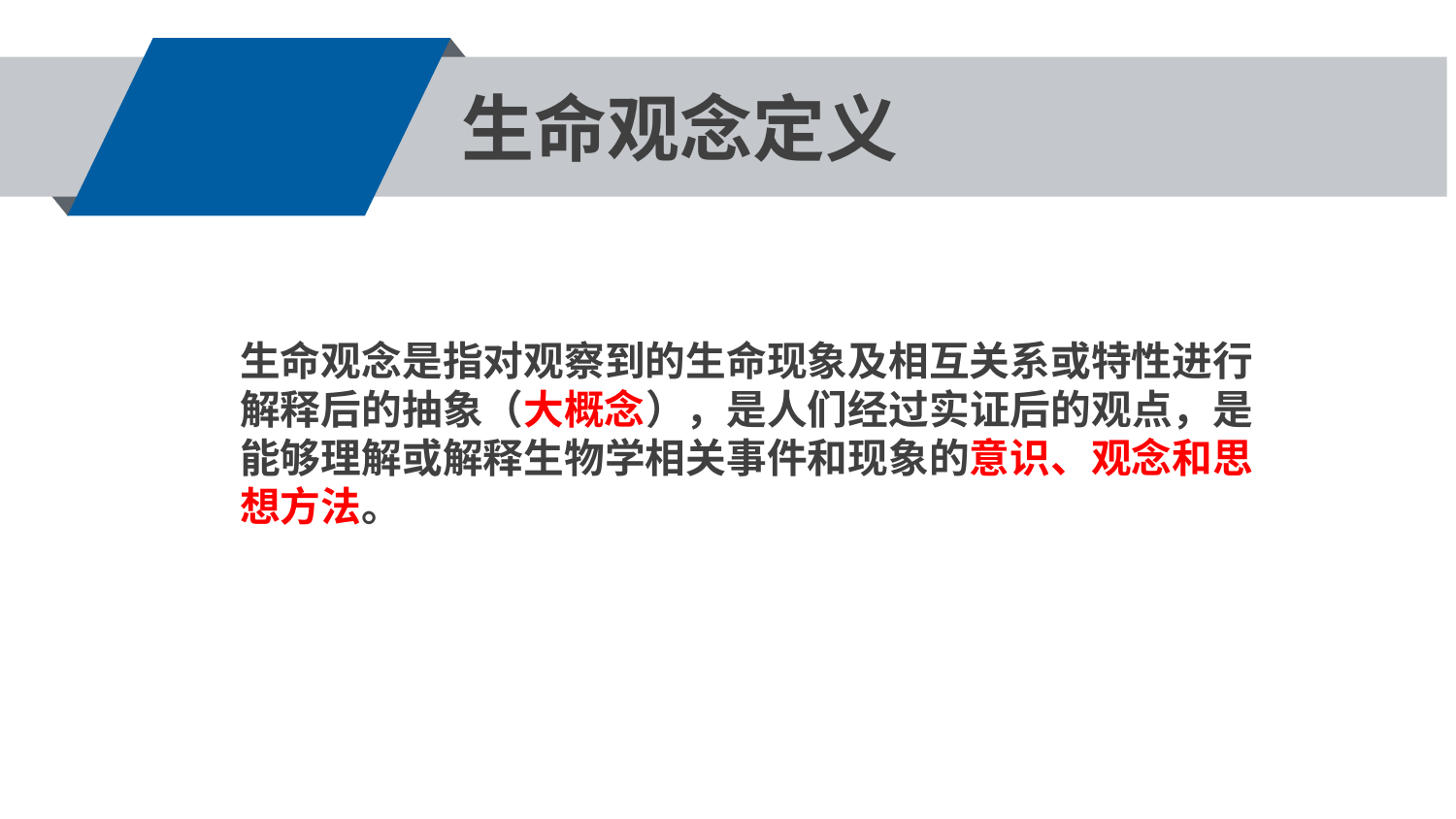

生命观念定义
生命观念是指对观察到的生命现象及相互关系或特性进行解释后的抽象（大概念），是人们经过实证后的观点，是能够理解或解释生物学相关事件和现象的意识、观念和思想方法。